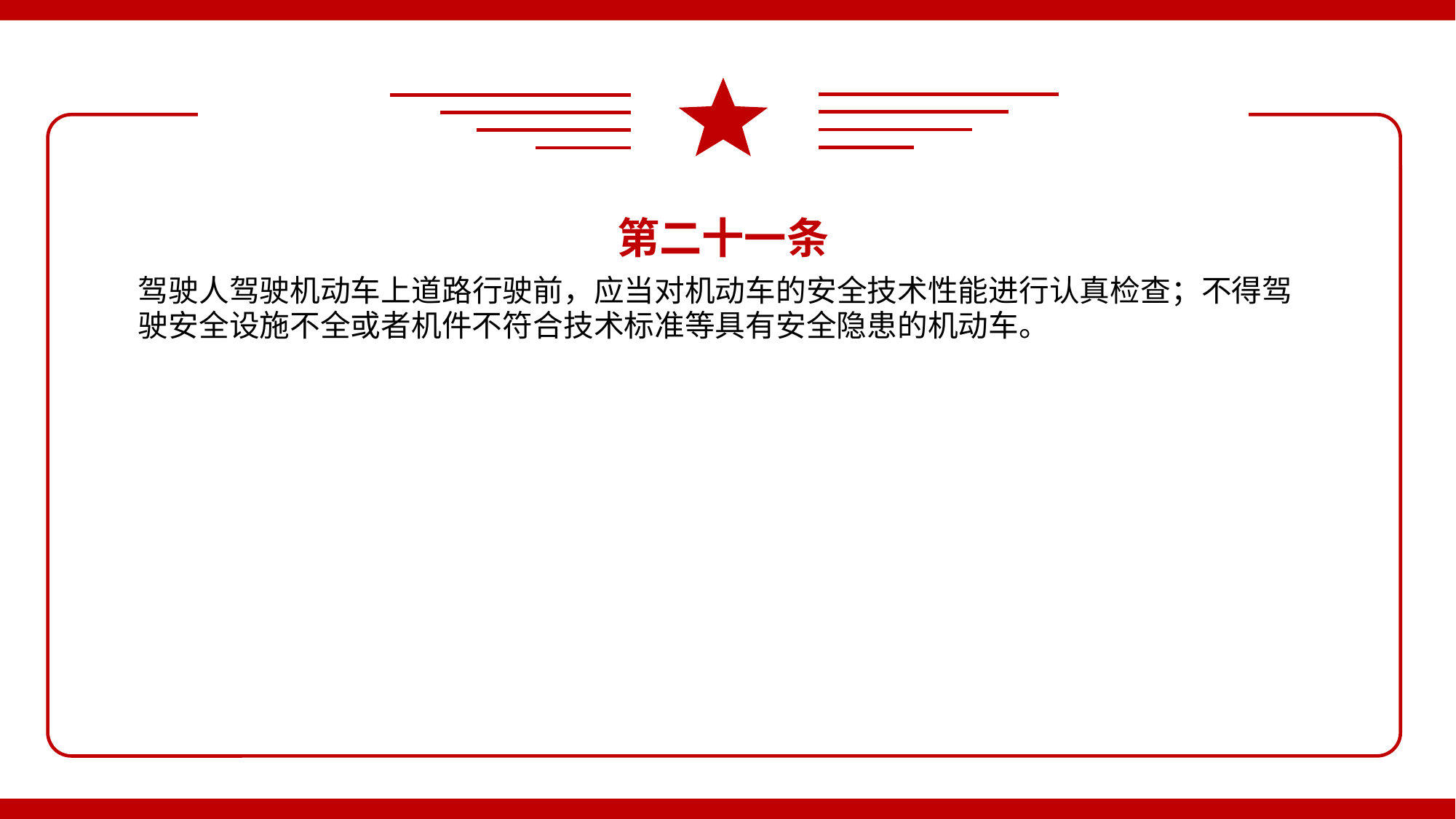

第二十一条
驾驶人驾驶机动车上道路行驶前，应当对机动车的安全技术性能进行认真检查；不得驾驶安全设施不全或者机件不符合技术标准等具有安全隐患的机动车。